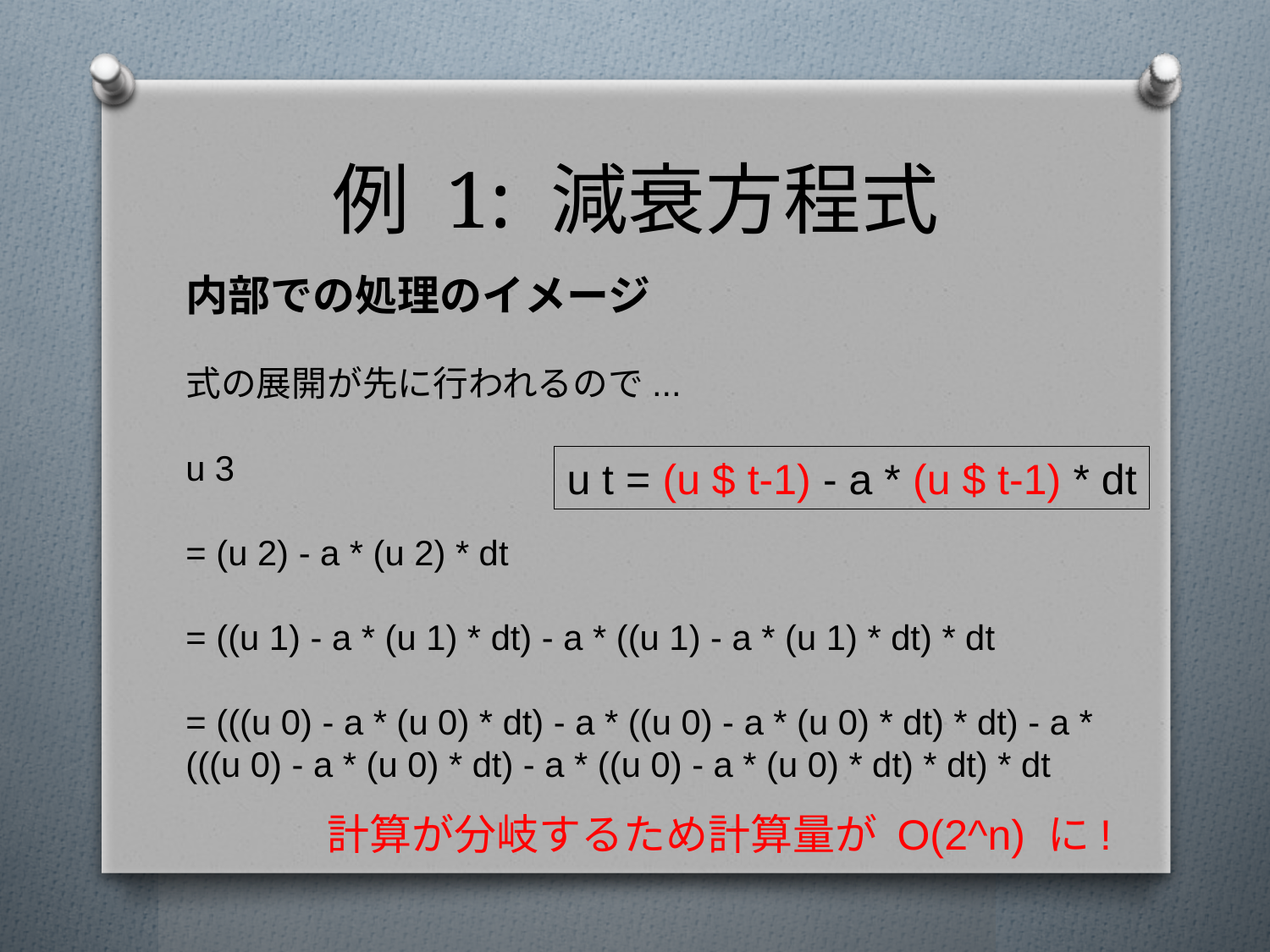

# 例 1: 減衰方程式
内部での処理のイメージ

式の展開が先に行われるので...

u 3

= (u 2) - a * (u 2) * dt

= ((u 1) - a * (u 1) * dt) - a * ((u 1) - a * (u 1) * dt) * dt

= (((u 0) - a * (u 0) * dt) - a * ((u 0) - a * (u 0) * dt) * dt) - a * (((u 0) - a * (u 0) * dt) - a * ((u 0) - a * (u 0) * dt) * dt) * dt
u t = (u $ t-1) - a * (u $ t-1) * dt
計算が分岐するため計算量が O(2^n) に!